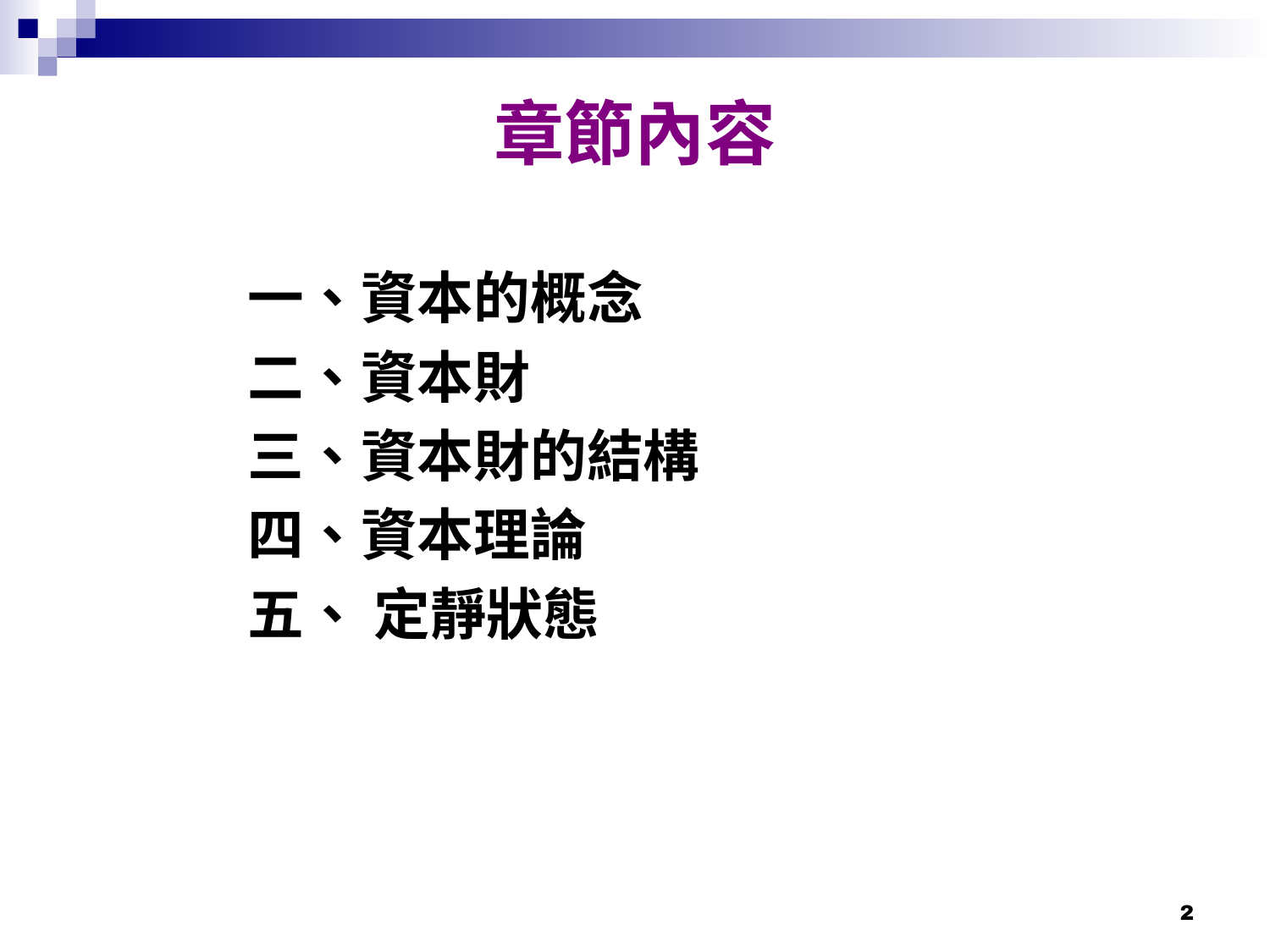

章節內容
一、資本的概念
二、資本財
三、資本財的結構
四、資本理論
五、 定靜狀態
2